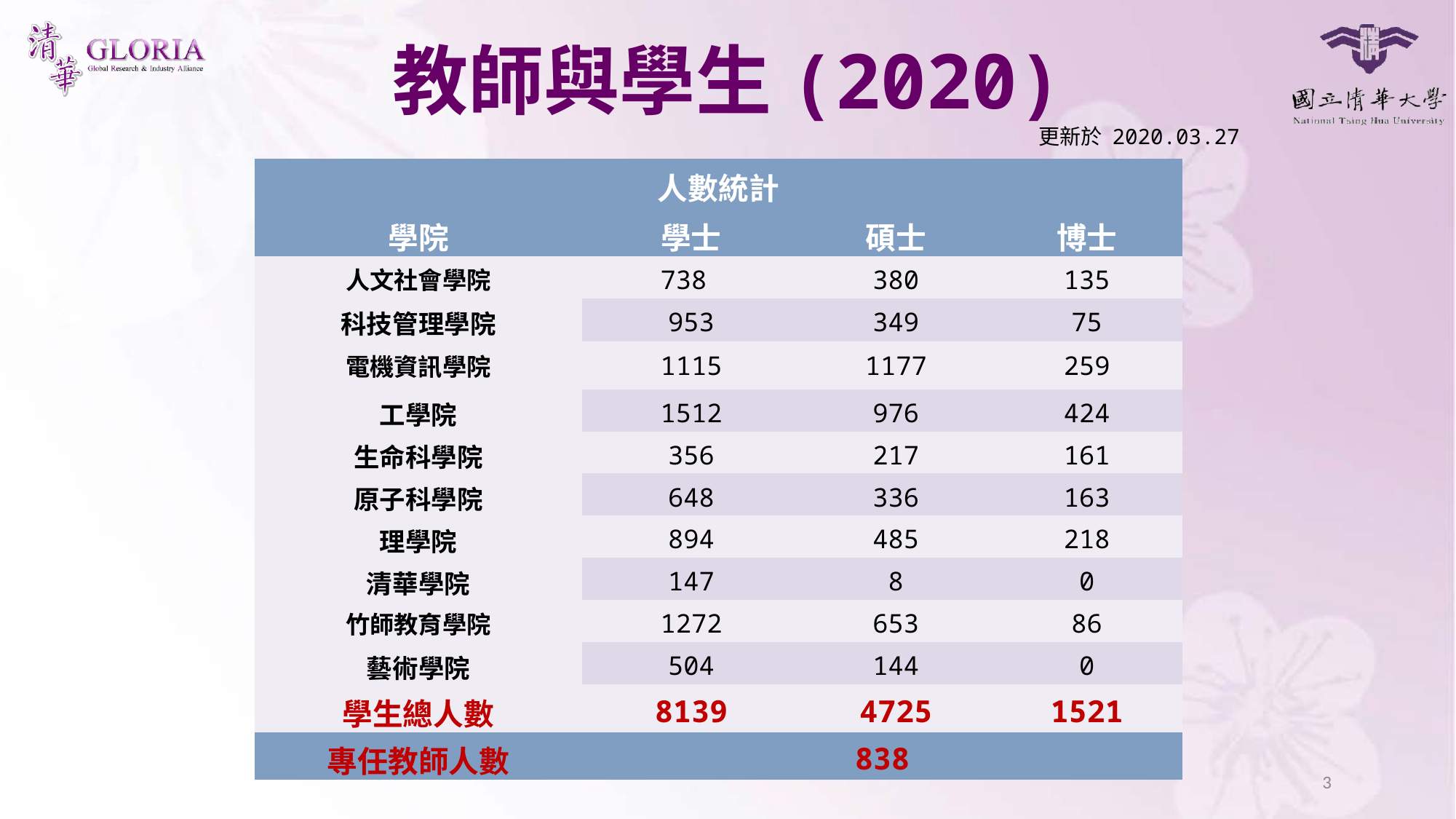

# 教師與學生(2020)
更新於 2020.03.27
| 人數統計 |  |  |  |
| --- | --- | --- | --- |
| 學院 | 學士 | 碩士 | 博士 |
| 人文社會學院 | 738 | 380 | 135 |
| 科技管理學院 | 953 | 349 | 75 |
| 電機資訊學院 | 1115 | 1177 | 259 |
| 工學院 | 1512 | 976 | 424 |
| 生命科學院 | 356 | 217 | 161 |
| 原子科學院 | 648 | 336 | 163 |
| 理學院 | 894 | 485 | 218 |
| 清華學院 | 147 | 8 | 0 |
| 竹師教育學院 | 1272 | 653 | 86 |
| 藝術學院 | 504 | 144 | 0 |
| 學生總人數 | 8139 | 4725 | 1521 |
| 專任教師人數 | 838 |  |  |
3